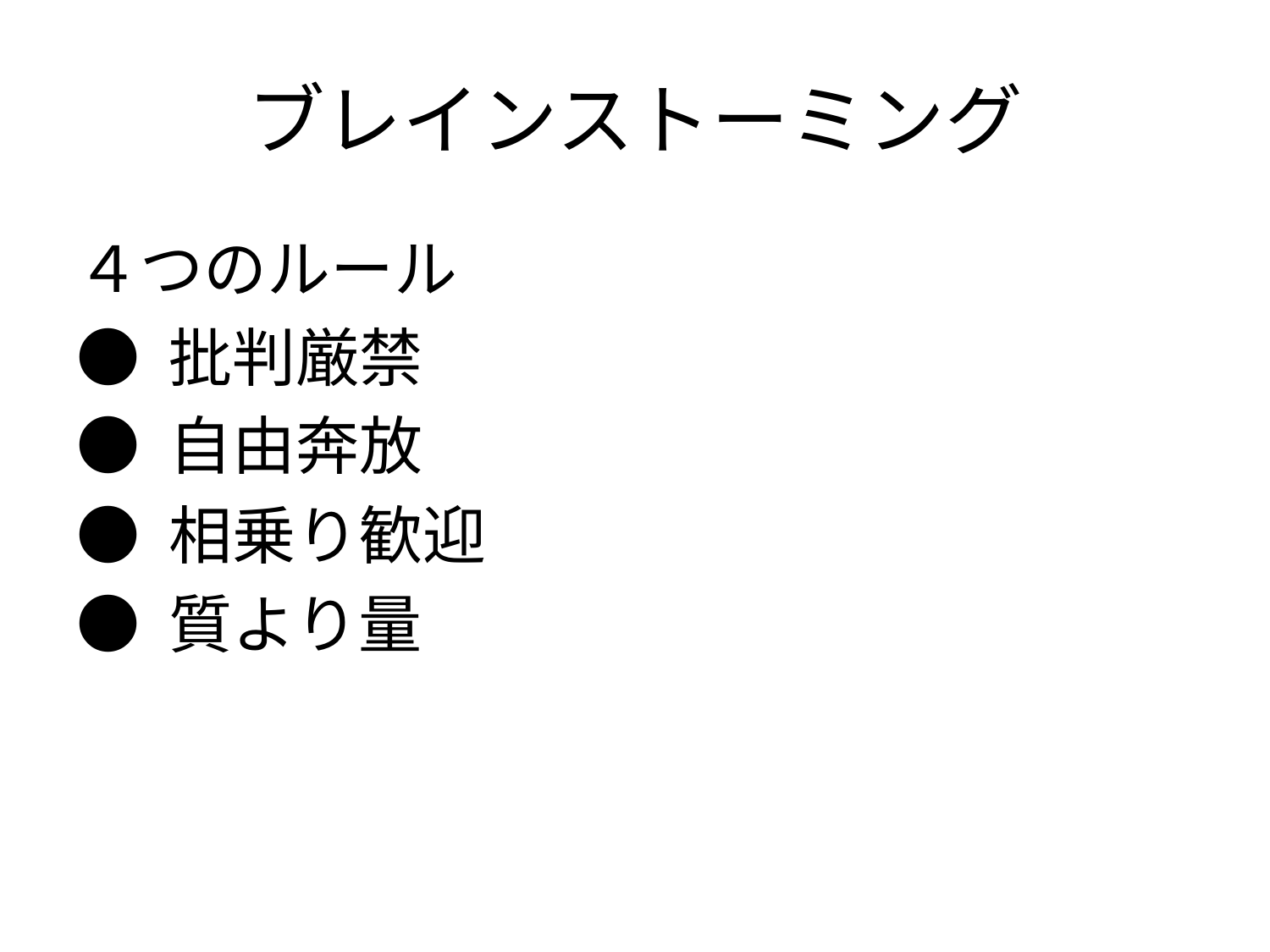

# ブレインストーミング
４つのルール
● 批判厳禁
● 自由奔放
● 相乗り歓迎
● 質より量